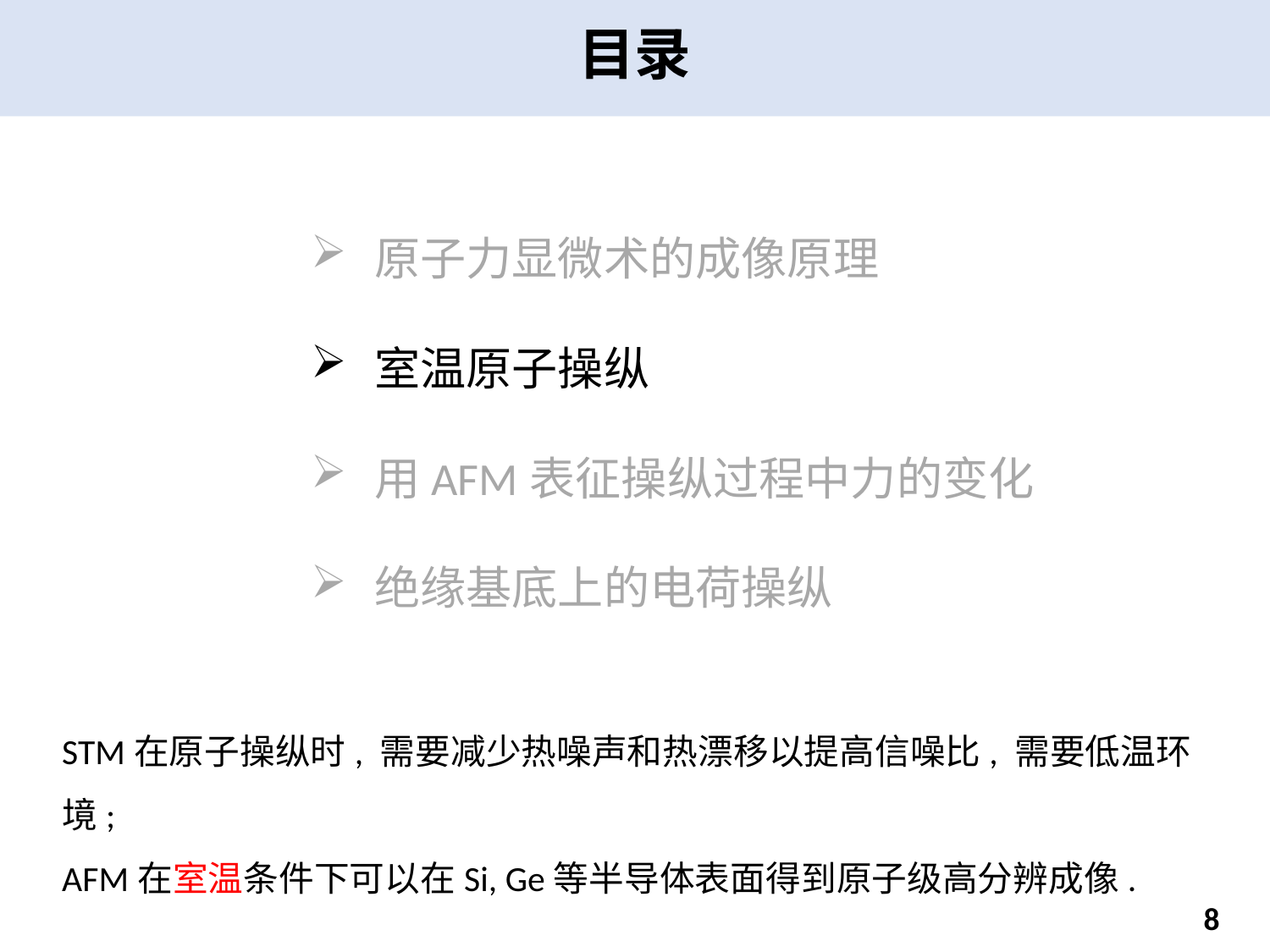

目录
原子力显微术的成像原理
室温原子操纵
用AFM表征操纵过程中力的变化
绝缘基底上的电荷操纵
STM在原子操纵时, 需要减少热噪声和热漂移以提高信噪比, 需要低温环境;
AFM在室温条件下可以在Si, Ge等半导体表面得到原子级高分辨成像.